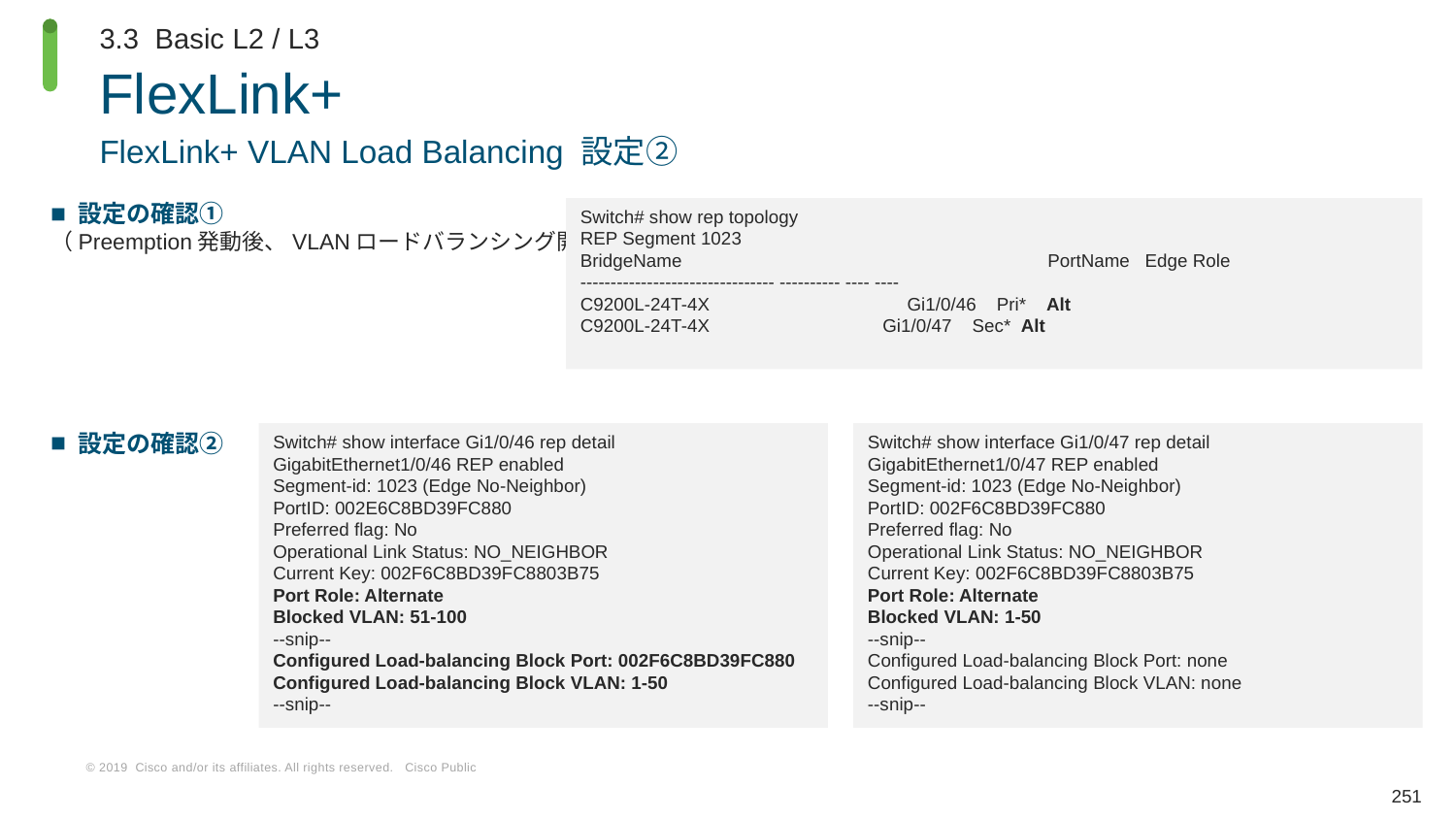

3.3  Basic L2 / L3
# FlexLink+
FlexLink+ VLAN Load Balancing 設定②
設定の確認①
（Preemption発動後、VLANロードバランシング開始）

Switch# show rep topology
REP Segment 1023
BridgeName			      PortName   Edge Role
-------------------------------- ---------- ---- ----
C9200L-24T-4X                    	       Gi1/0/46    Pri*    Alt
C9200L-24T-4X                                  Gi1/0/47    Sec*  Alt
設定の確認②
Switch# show interface Gi1/0/46 rep detail
GigabitEthernet1/0/46 REP enabled
Segment-id: 1023 (Edge No-Neighbor)
PortID: 002E6C8BD39FC880
Preferred flag: No
Operational Link Status: NO_NEIGHBOR
Current Key: 002F6C8BD39FC8803B75
Port Role: Alternate
Blocked VLAN: 51-100
--snip--
Configured Load-balancing Block Port: 002F6C8BD39FC880
Configured Load-balancing Block VLAN: 1-50
--snip--
Switch# show interface Gi1/0/47 rep detail
GigabitEthernet1/0/47 REP enabled
Segment-id: 1023 (Edge No-Neighbor)
PortID: 002F6C8BD39FC880
Preferred flag: No
Operational Link Status: NO_NEIGHBOR
Current Key: 002F6C8BD39FC8803B75
Port Role: Alternate
Blocked VLAN: 1-50
--snip--
Configured Load-balancing Block Port: none
Configured Load-balancing Block VLAN: none
--snip--
251